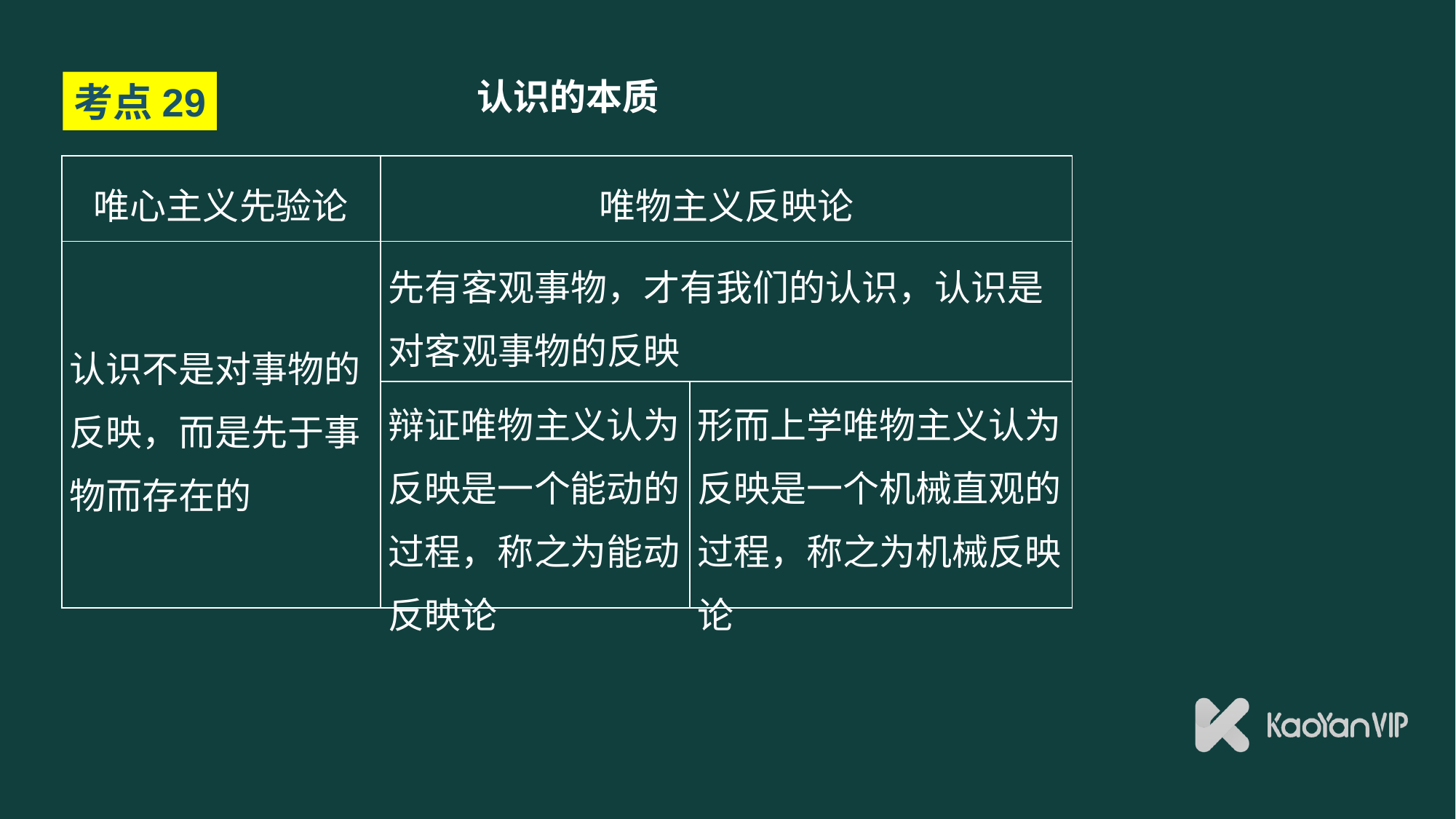

# 认识的本质
考点29
| 唯心主义先验论 | 唯物主义反映论 |  |
| --- | --- | --- |
| 认识不是对事物的反映，而是先于事物而存在的 | 先有客观事物，才有我们的认识，认识是对客观事物的反映 |  |
|  | 辩证唯物主义认为反映是一个能动的过程，称之为能动反映论 | 形而上学唯物主义认为反映是一个机械直观的过程，称之为机械反映论 |